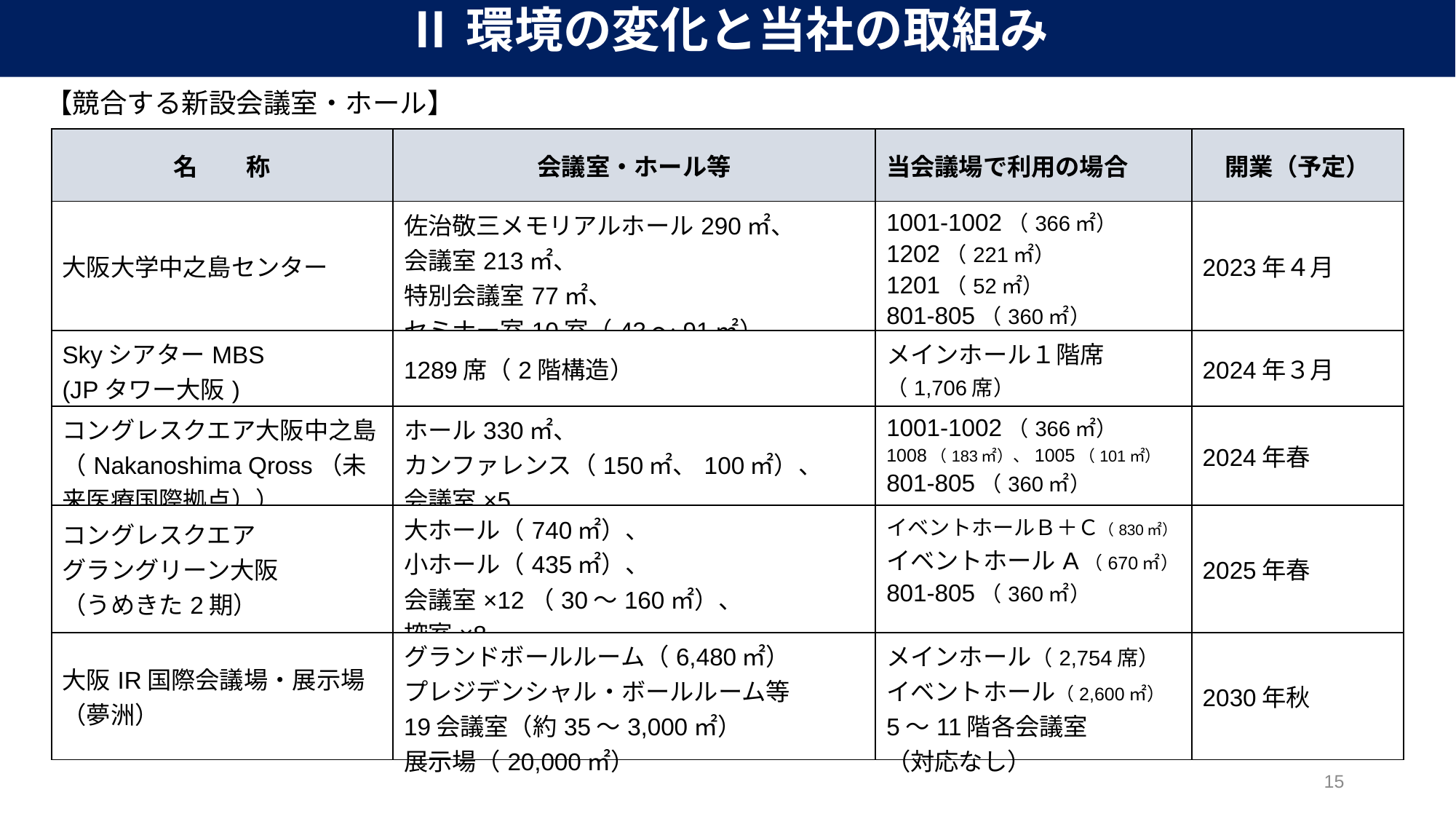

Ⅱ環境の変化と当社の取組み

【競合する新設会議室・ホール】
| 名　　称 | 会議室・ホール等 | 当会議場で利用の場合 | 開業（予定） |
| --- | --- | --- | --- |
| 大阪大学中之島センター | 佐治敬三メモリアルホール290㎡、 会議室213㎡、 特別会議室77㎡、 セミナー室10室（43～91㎡） | 1001-1002（366㎡） 1202（221㎡） 1201（52㎡） 801-805（360㎡） | 2023年４月 |
| SkyシアターMBS (JPタワー大阪) | 1289席（2階構造） | メインホール１階席（1,706席） | 2024年３月 |
| コングレスクエア大阪中之島 （Nakanoshima Qross（未来医療国際拠点）） | ホール330㎡、 カンファレンス（150㎡、100㎡）、 会議室×5 | 1001-1002（366㎡） 1008（183㎡）、1005（101㎡） 801-805（360㎡） | 2024年春 |
| コングレスクエア グラングリーン大阪 （うめきた2期） | 大ホール（740㎡）、 小ホール（435㎡）、 会議室×12（30～160㎡）、 控室×8 | イベントホールＢ＋Ｃ（830㎡） イベントホールA（670㎡） 801-805（360㎡） | 2025年春 |
| 大阪IR国際会議場・展示場（夢洲） | グランドボールルーム（6,480㎡） プレジデンシャル・ボールルーム等 19会議室（約35～3,000㎡） 展示場（20,000㎡） | メインホール（2,754席） イベントホール（2,600㎡） 5～11階各会議室 （対応なし） | 2030年秋 |
15